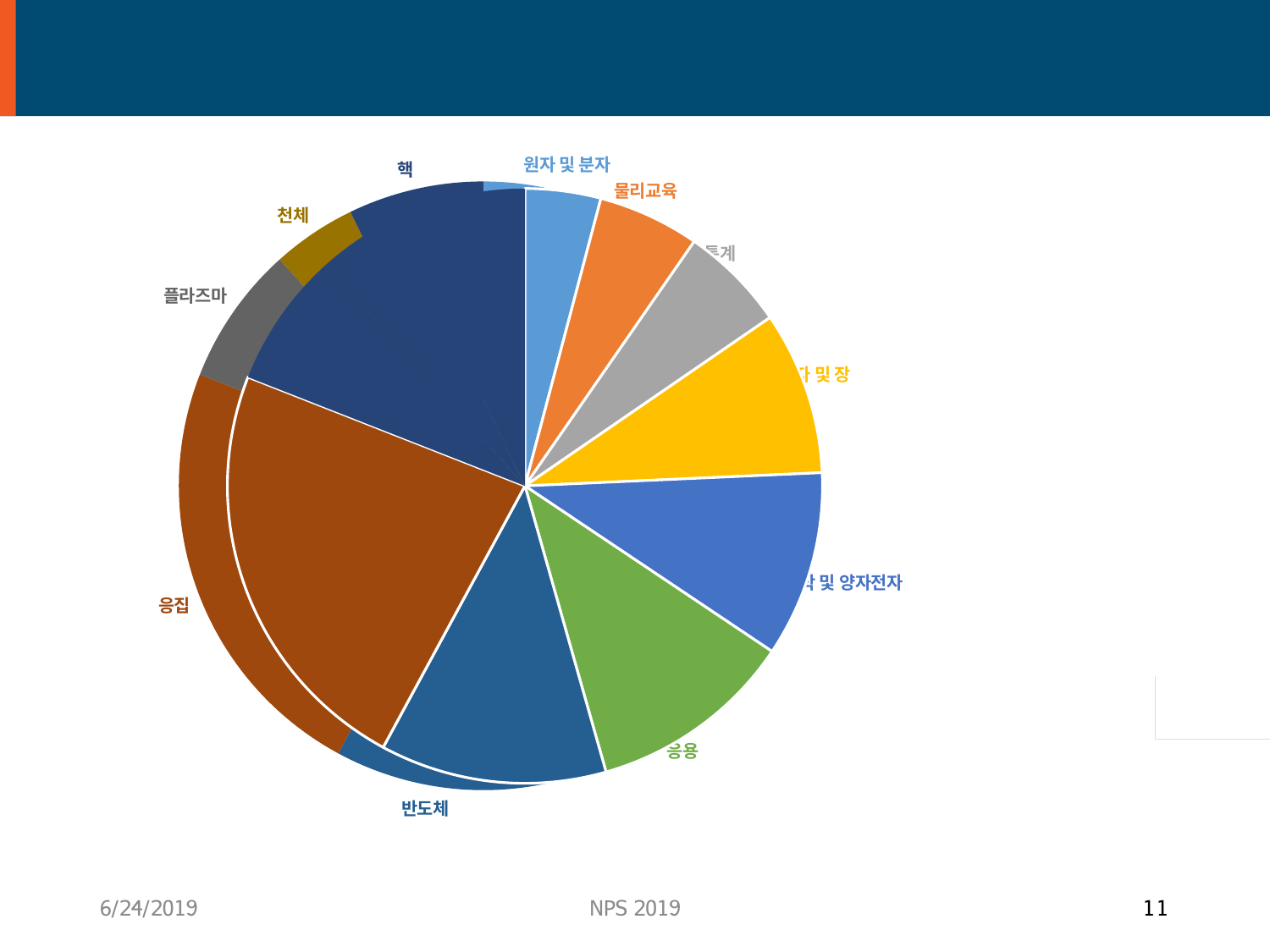

# 회원수

### Chart

| Category |  |
|---|---|
| 원자 및 분자 | 210.0 |
| 물리교육 | 282.0 |
| 통계 | 295.0 |
| 입자 및 장 | 453.0 |
| 광학 및 양자전자 | 516.0 |
| 응용 | 572.0 |
| 반도체 | 628.0 |
| 응집 | 1177.0 |
| 플라즈마 | 377.0 |
| 천체 | 228.0 |
| 핵 | 367.0 |

### Chart

| Category |  |
|---|---|
| 원자 및 분자 | 210.0 |
| 물리교육 | 282.0 |
| 통계 | 295.0 |
| 입자 및 장 | 453.0 |
| 광학 및 양자전자 | 516.0 |
| 응용 | 572.0 |
| 반도체 | 628.0 |
| 응집 | 1177.0 |
| 플라즈마 | 377.0 |
| 천체 | 228.0 |
| 핵 | 367.0 |
6/24/2019
NPS 2019
11